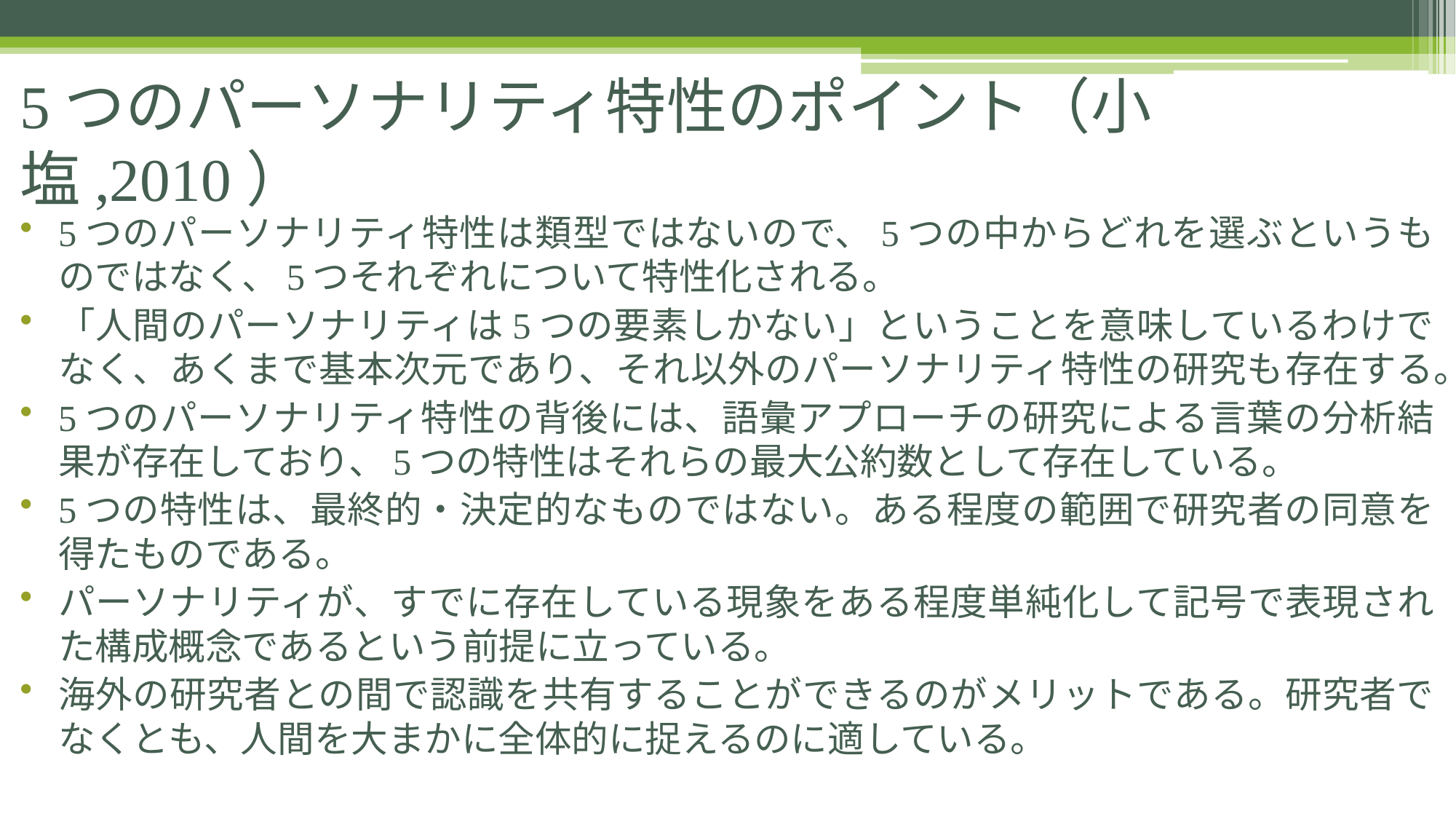

# 5つのパーソナリティ特性のポイント（小塩,2010）
5つのパーソナリティ特性は類型ではないので、5つの中からどれを選ぶというものではなく、5つそれぞれについて特性化される。
「人間のパーソナリティは5つの要素しかない」ということを意味しているわけでなく、あくまで基本次元であり、それ以外のパーソナリティ特性の研究も存在する。
5つのパーソナリティ特性の背後には、語彙アプローチの研究による言葉の分析結果が存在しており、5つの特性はそれらの最大公約数として存在している。
5つの特性は、最終的・決定的なものではない。ある程度の範囲で研究者の同意を得たものである。
パーソナリティが、すでに存在している現象をある程度単純化して記号で表現された構成概念であるという前提に立っている。
海外の研究者との間で認識を共有することができるのがメリットである。研究者でなくとも、人間を大まかに全体的に捉えるのに適している。